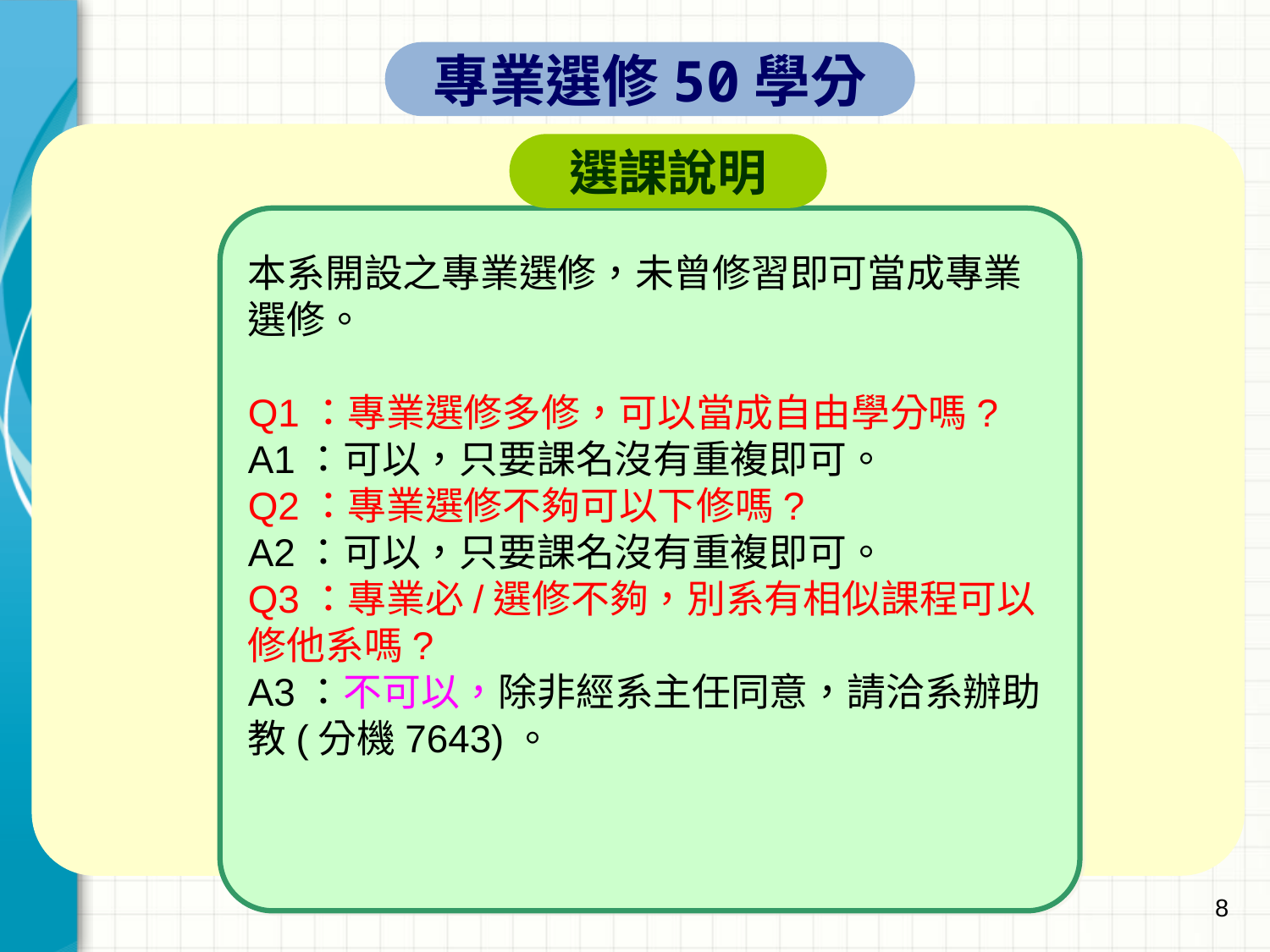

專業選修50學分

選課說明
本系開設之專業選修，未曾修習即可當成專業選修。

Q1：專業選修多修，可以當成自由學分嗎?
A1：可以，只要課名沒有重複即可。
Q2：專業選修不夠可以下修嗎?
A2：可以，只要課名沒有重複即可。
Q3：專業必/選修不夠，別系有相似課程可以修他系嗎?
A3：不可以，除非經系主任同意，請洽系辦助教(分機7643)。

8